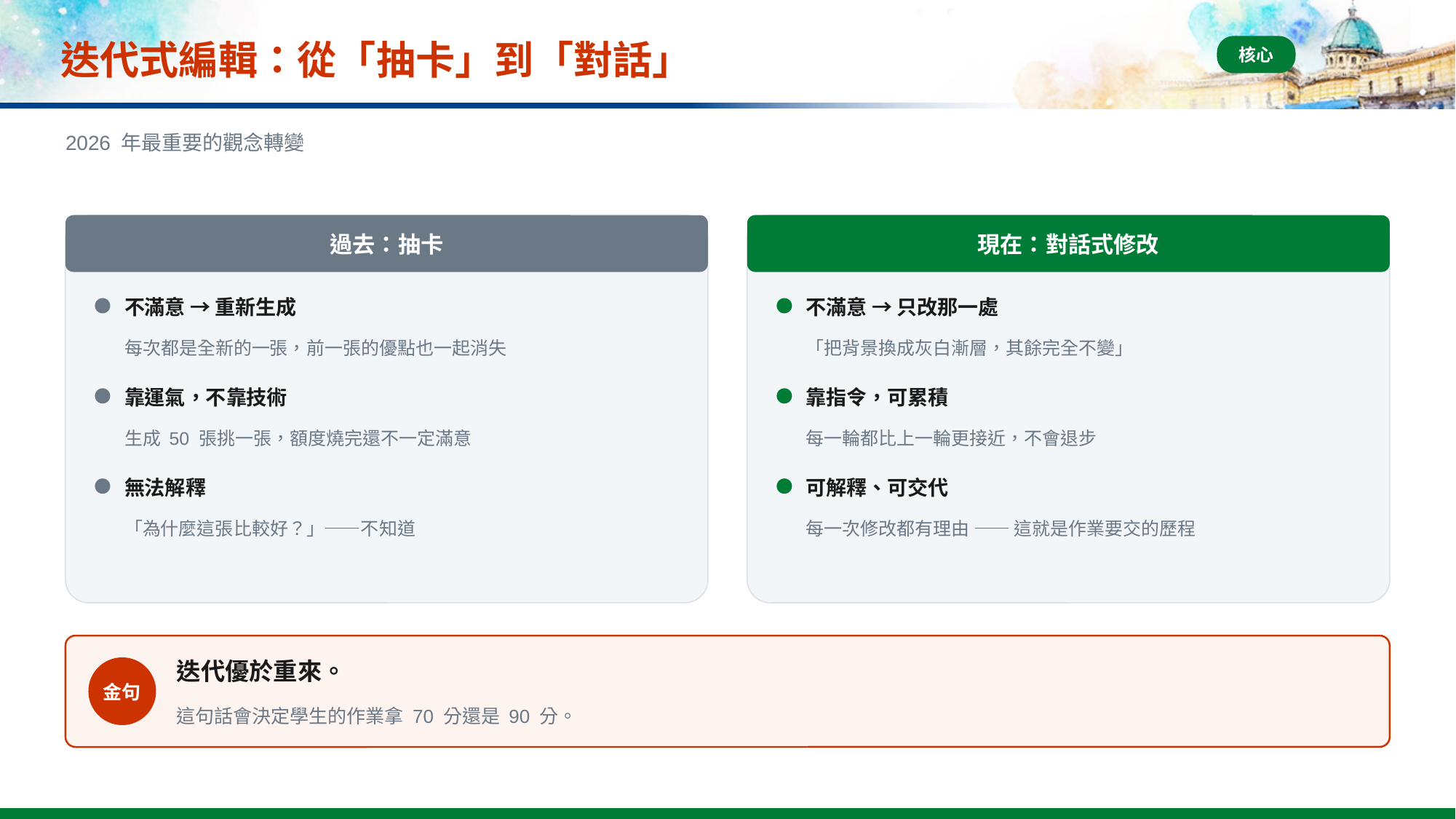

# 迭代式編輯：從「抽卡」到「對話」
核心
2026 年最重要的觀念轉變

過去：抽卡

現在：對話式修改
不滿意 → 重新生成
不滿意 → 只改那一處

每次都是全新的一張，前一張的優點也一起消失
「把背景換成灰白漸層，其餘完全不變」
靠運氣，不靠技術
靠指令，可累積

生成 50 張挑一張，額度燒完還不一定滿意
每一輪都比上一輪更接近，不會退步
無法解釋
可解釋、可交代

「為什麼這張比較好？」——不知道
每一次修改都有理由 —— 這就是作業要交的歷程

迭代優於重來。
金句
這句話會決定學生的作業拿 70 分還是 90 分。